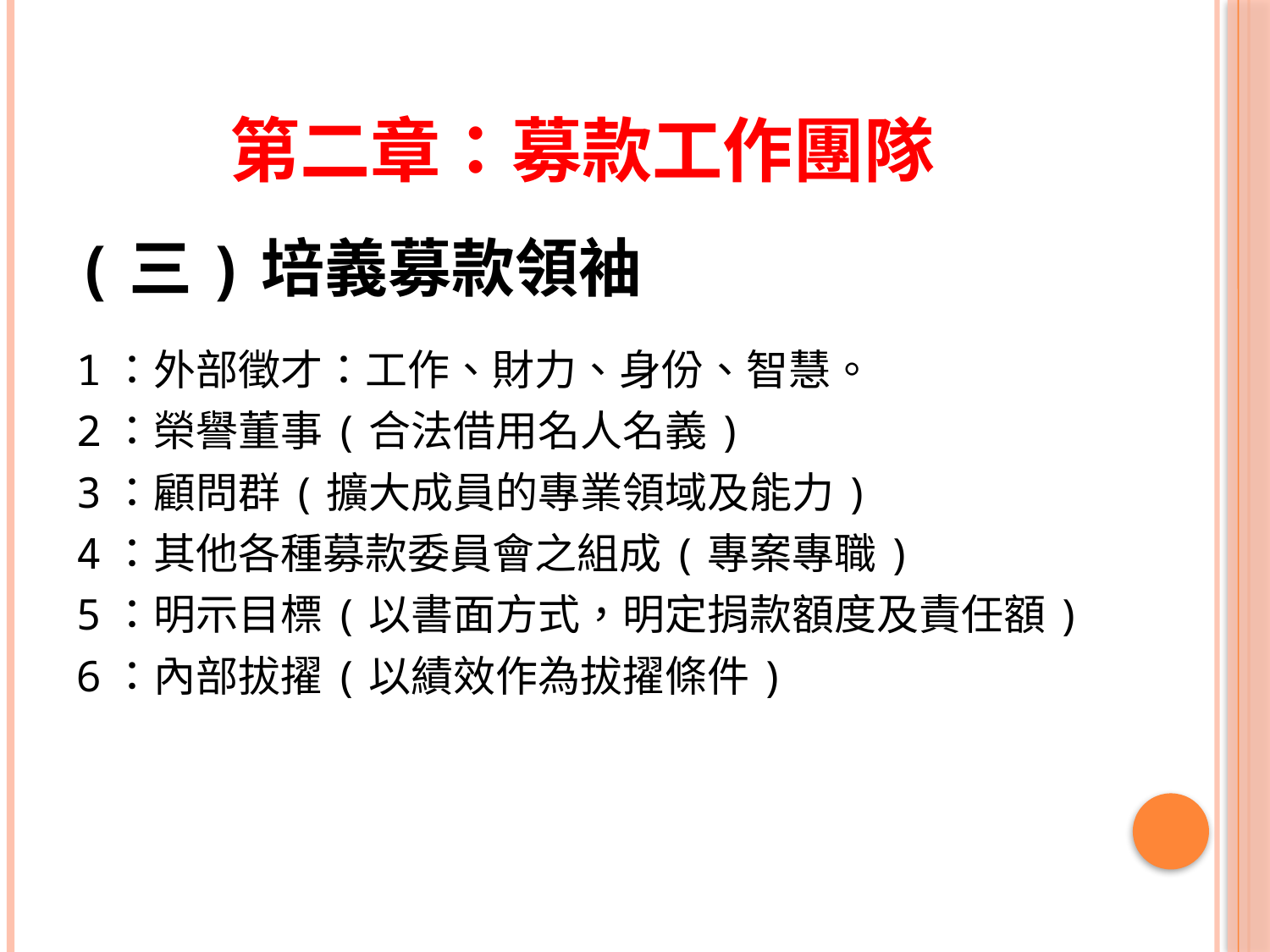

# 第二章：募款工作團隊
(三)培義募款領袖

1：外部徵才：工作、財力、身份、智慧。
2：榮譽董事(合法借用名人名義)
3：顧問群(擴大成員的專業領域及能力)
4：其他各種募款委員會之組成(專案專職)
5：明示目標(以書面方式，明定捐款額度及責任額)
6：內部拔擢(以績效作為拔擢條件)